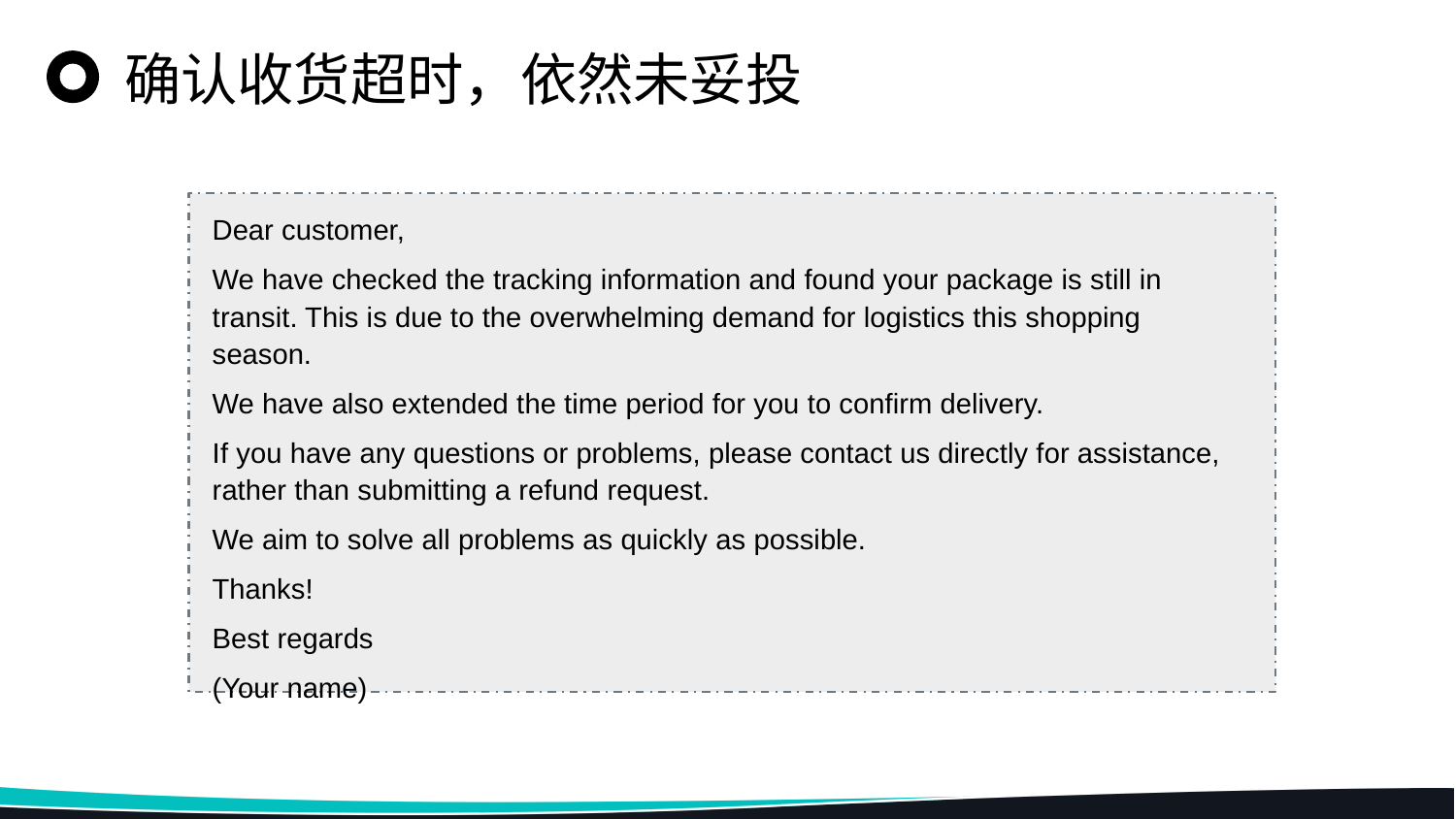

确认收货超时，依然未妥投

Dear customer,
We have checked the tracking information and found your package is still in transit. This is due to the overwhelming demand for logistics this shopping season.
We have also extended the time period for you to confirm delivery.
If you have any questions or problems, please contact us directly for assistance, rather than submitting a refund request.
We aim to solve all problems as quickly as possible.
Thanks!
Best regards
(Your name)